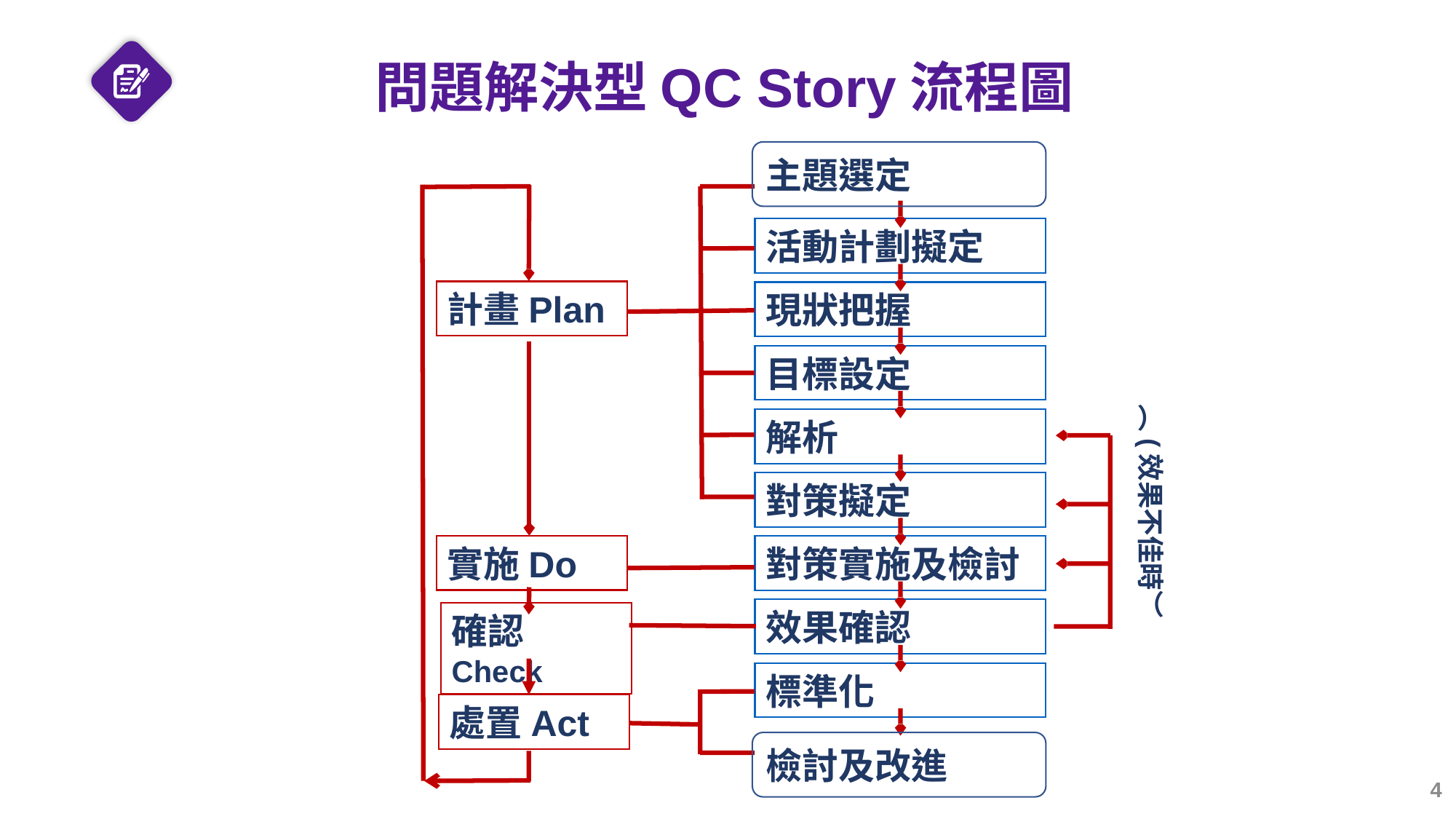

# 問題解決型QC Story流程圖
主題選定

活動計劃擬定

計畫Plan
現狀把握

目標設定
︵(效果不佳時︶

解析

對策擬定

實施Do
對策實施及檢討

效果確認
確認Check

標準化

處置Act

檢討及改進

4